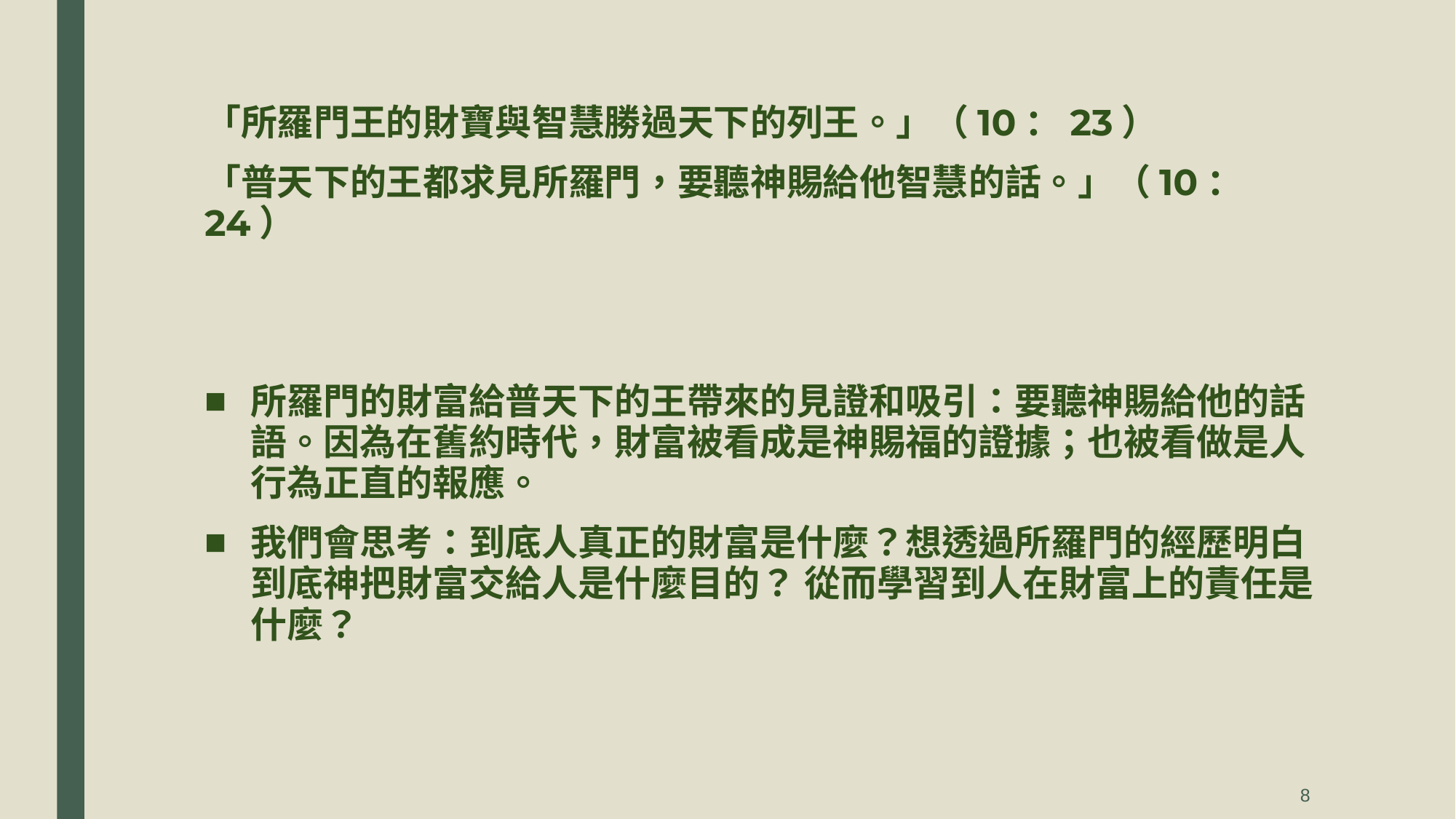

「所羅門王的財寶與智慧勝過天下的列王。」（10：23）
「普天下的王都求見所羅門，要聽神賜給他智慧的話。」（10：24）

所羅門的財富給普天下的王帶來的見證和吸引：要聽神賜給他的話語。因為在舊約時代，財富被看成是神賜福的證據；也被看做是人行為正直的報應。
我們會思考：到底人真正的財富是什麼？想透過所羅門的經歷明白到底神把財富交給人是什麼目的？ 從而學習到人在財富上的責任是什麼？

8